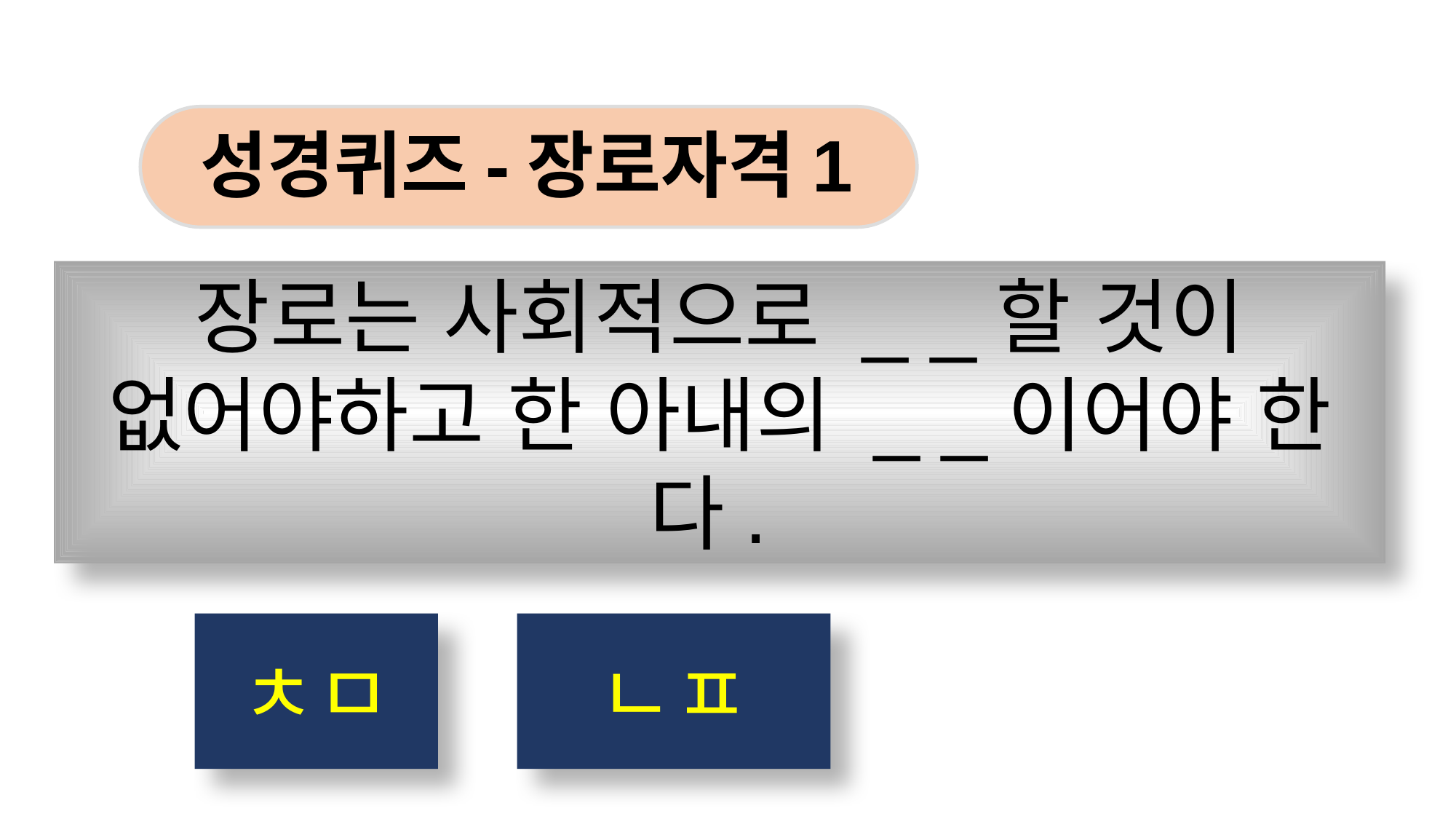

성경퀴즈-장로자격1
장로는 사회적으로 _ _할 것이 없어야하고 한 아내의 _ _이어야 한다.
ㅊㅁ
ㄴㅍ